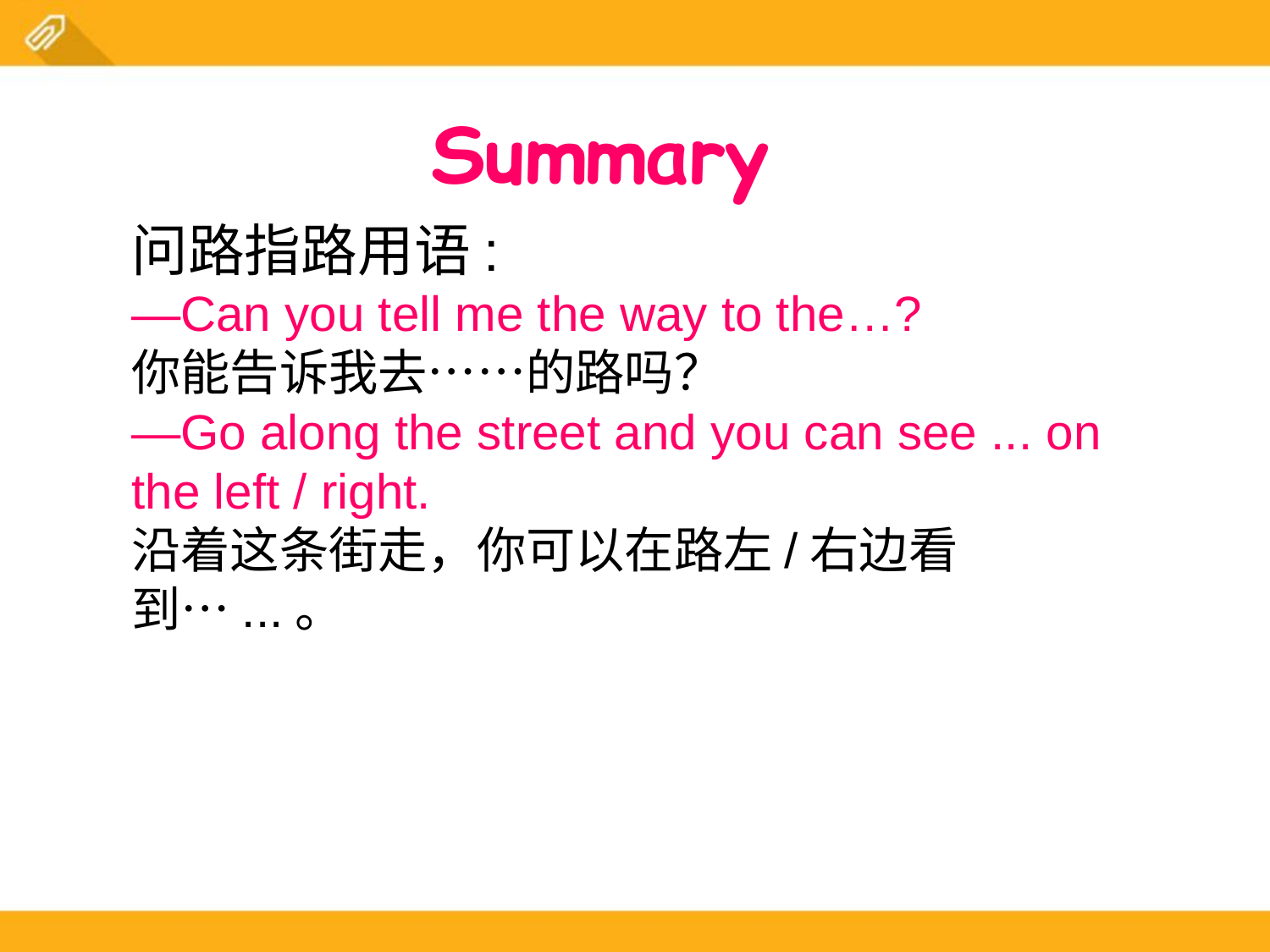

Summary
问路指路用语:
—Can you tell me the way to the…?
你能告诉我去……的路吗？
—Go along the street and you can see ... on the left / right.
沿着这条街走，你可以在路左/右边看到…...。